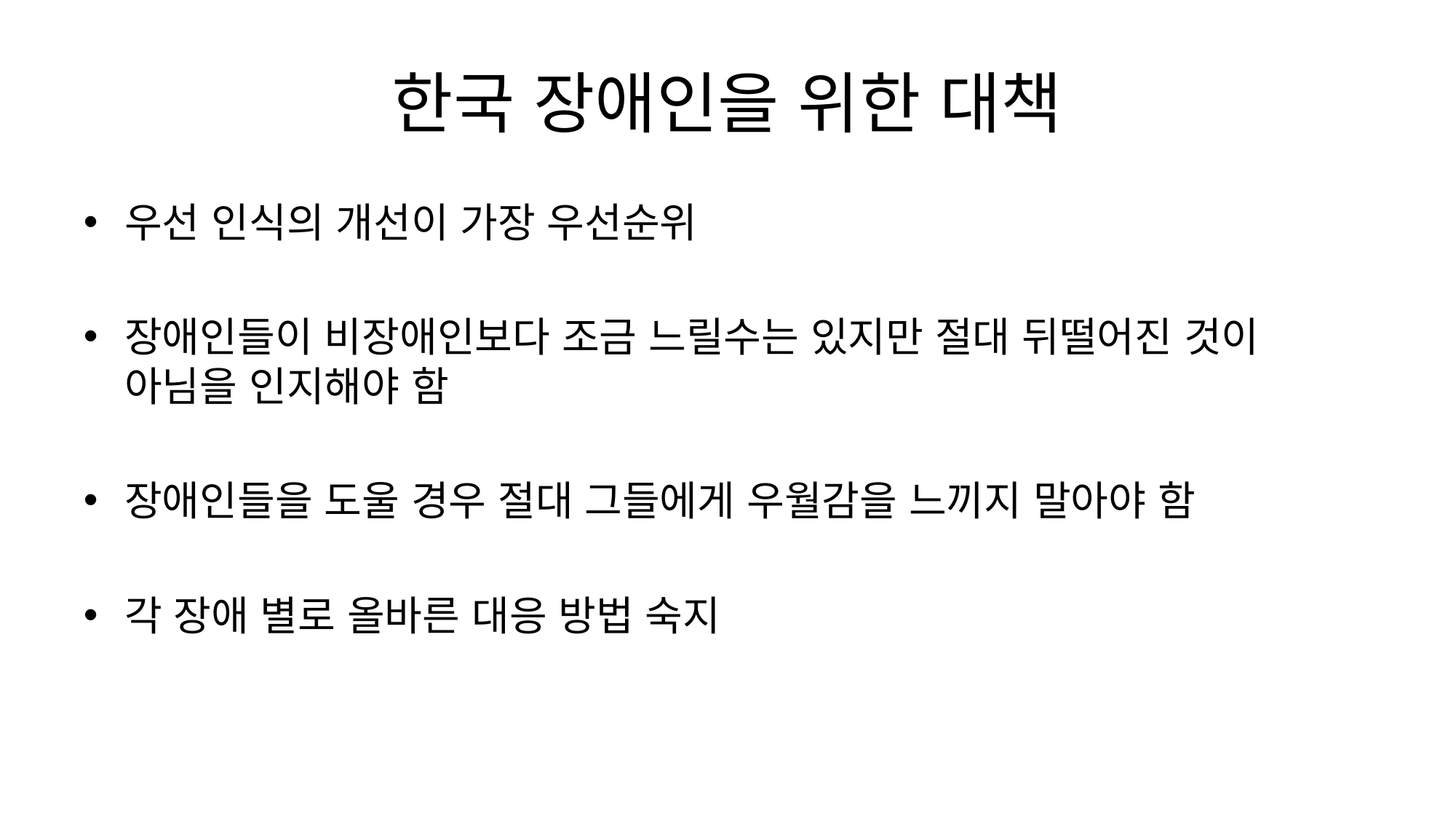

# 한국 장애인을 위한 대책
우선 인식의 개선이 가장 우선순위

장애인들이 비장애인보다 조금 느릴수는 있지만 절대 뒤떨어진 것이 아님을 인지해야 함

장애인들을 도울 경우 절대 그들에게 우월감을 느끼지 말아야 함

각 장애 별로 올바른 대응 방법 숙지